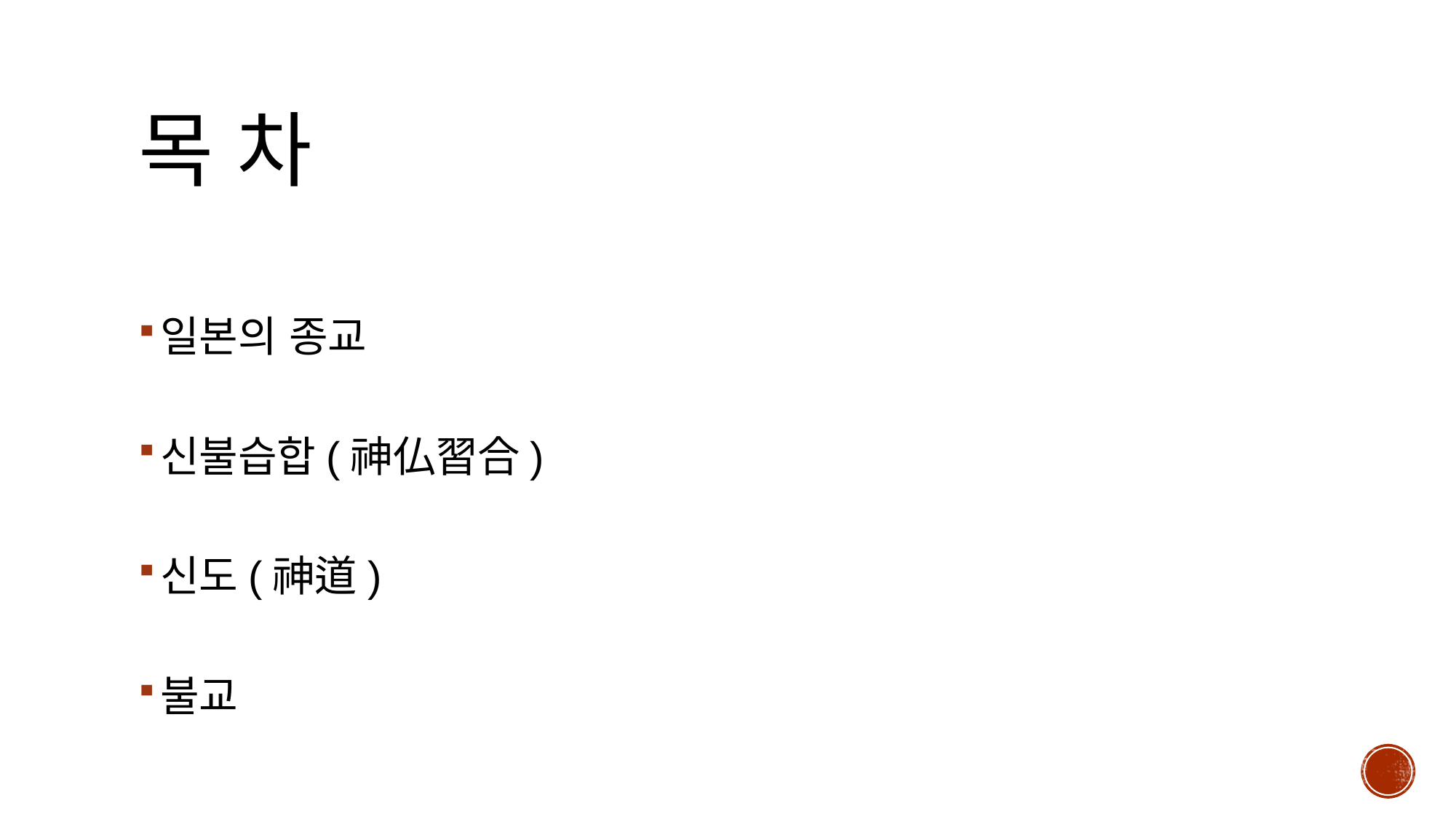

# 목 차
일본의 종교
신불습합(神仏習合)
신도(神道)
불교